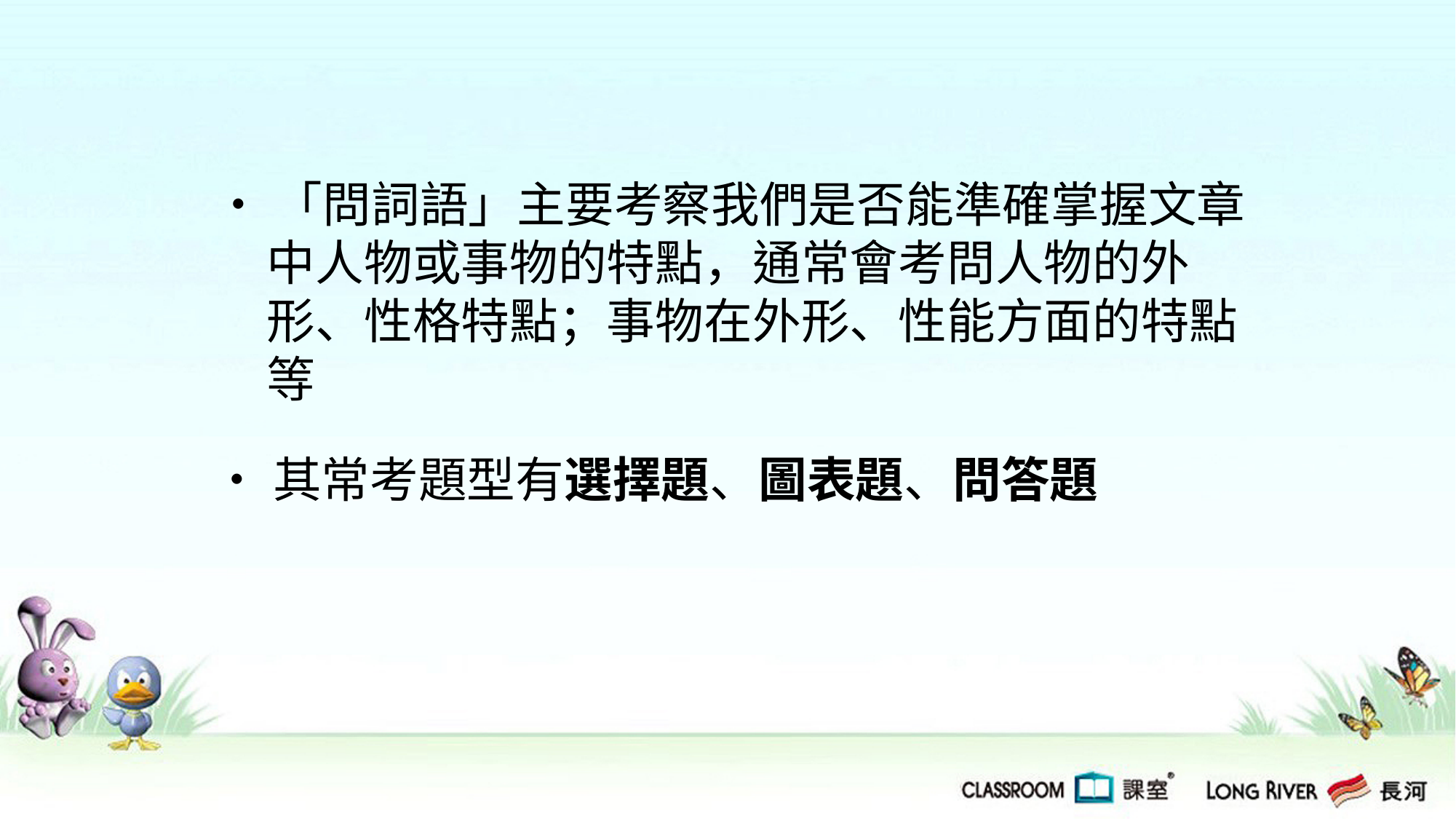

‧「問詞語」主要考察我們是否能準確掌握文章中人物或事物的特點，通常會考問人物的外形、性格特點；事物在外形、性能方面的特點等
‧其常考題型有選擇題、圖表題、問答題